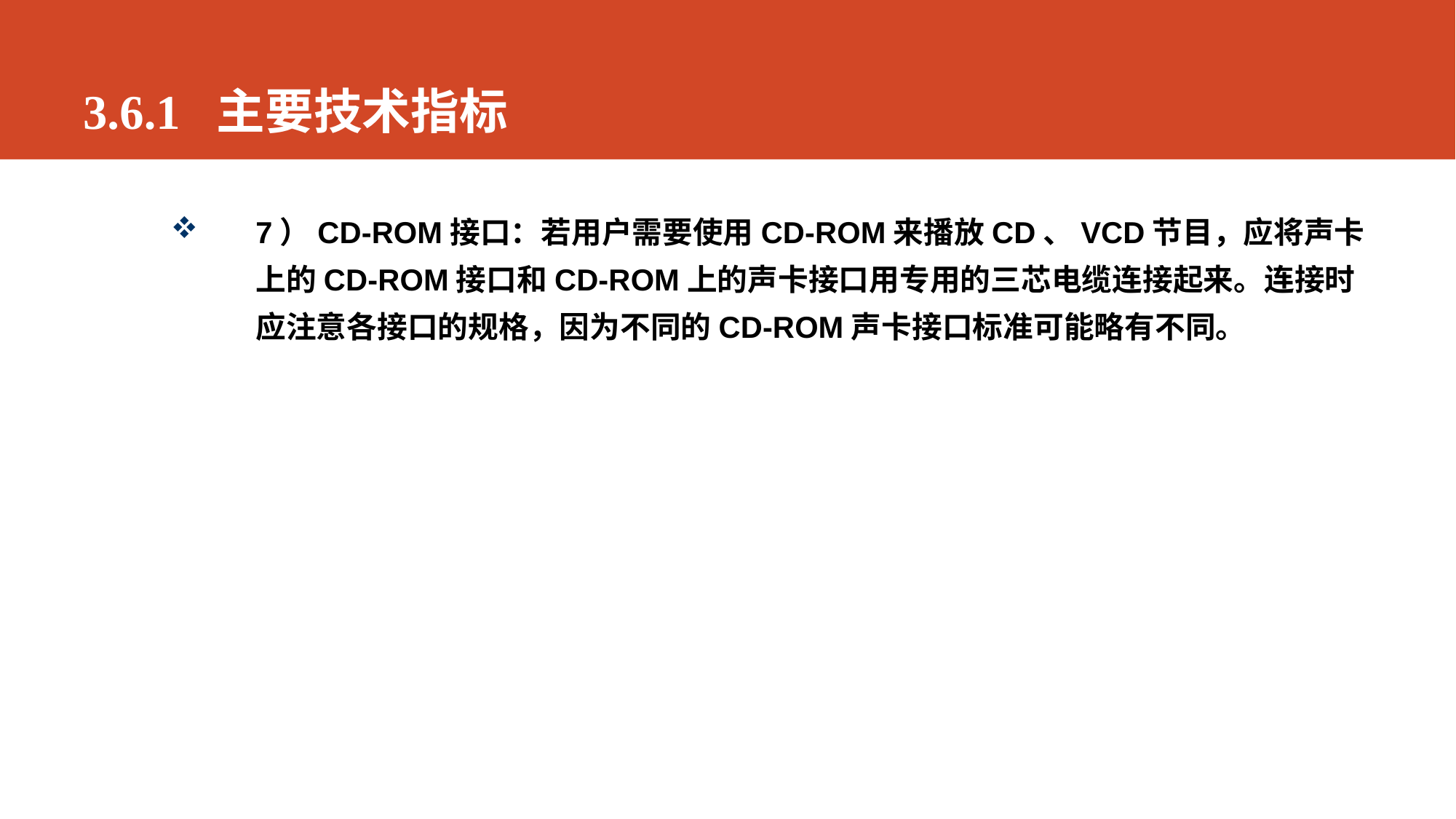

# 3.6.1  主要技术指标
7）CD-ROM接口：若用户需要使用CD-ROM来播放CD、VCD节目，应将声卡上的CD-ROM接口和CD-ROM上的声卡接口用专用的三芯电缆连接起来。连接时应注意各接口的规格，因为不同的CD-ROM声卡接口标准可能略有不同。